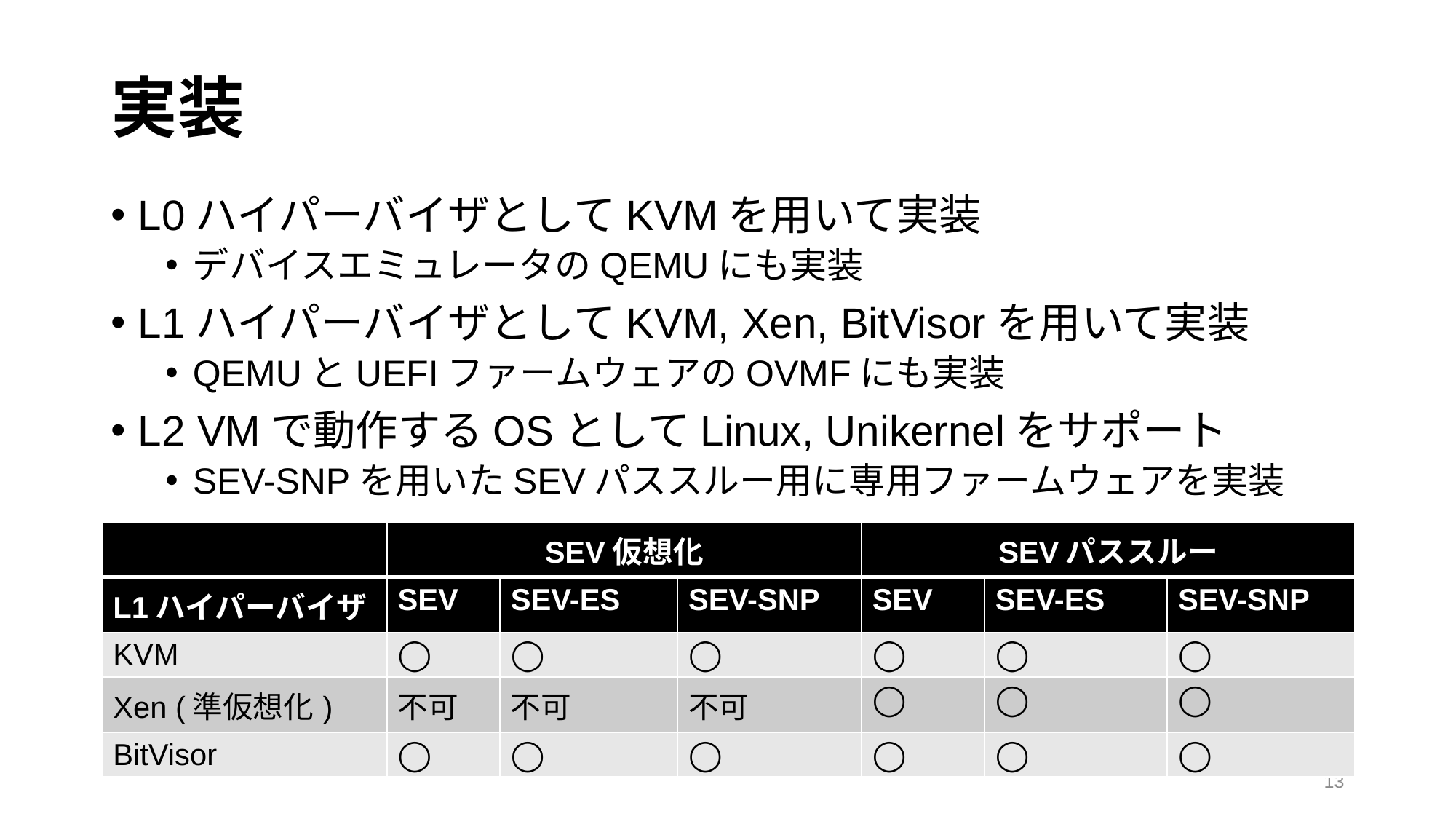

# 実装
L0ハイパーバイザとしてKVMを用いて実装
デバイスエミュレータのQEMUにも実装
L1ハイパーバイザとしてKVM, Xen, BitVisorを用いて実装
QEMUとUEFIファームウェアのOVMFにも実装
L2 VMで動作するOSとしてLinux, Unikernelをサポート
SEV-SNPを用いたSEVパススルー用に専用ファームウェアを実装
|  | SEV仮想化 |  |  | SEVパススルー |  |  |
| --- | --- | --- | --- | --- | --- | --- |
| L1ハイパーバイザ | SEV | SEV-ES | SEV-SNP | SEV | SEV-ES | SEV-SNP |
| KVM | ◯ | ◯ | ◯ | ◯ | ◯ | ◯ |
| Xen (準仮想化) | 不可 | 不可 | 不可 | ◯ | ◯ | ◯ |
| BitVisor | ◯ | ◯ | ◯ | ◯ | ◯ | ◯ |
13